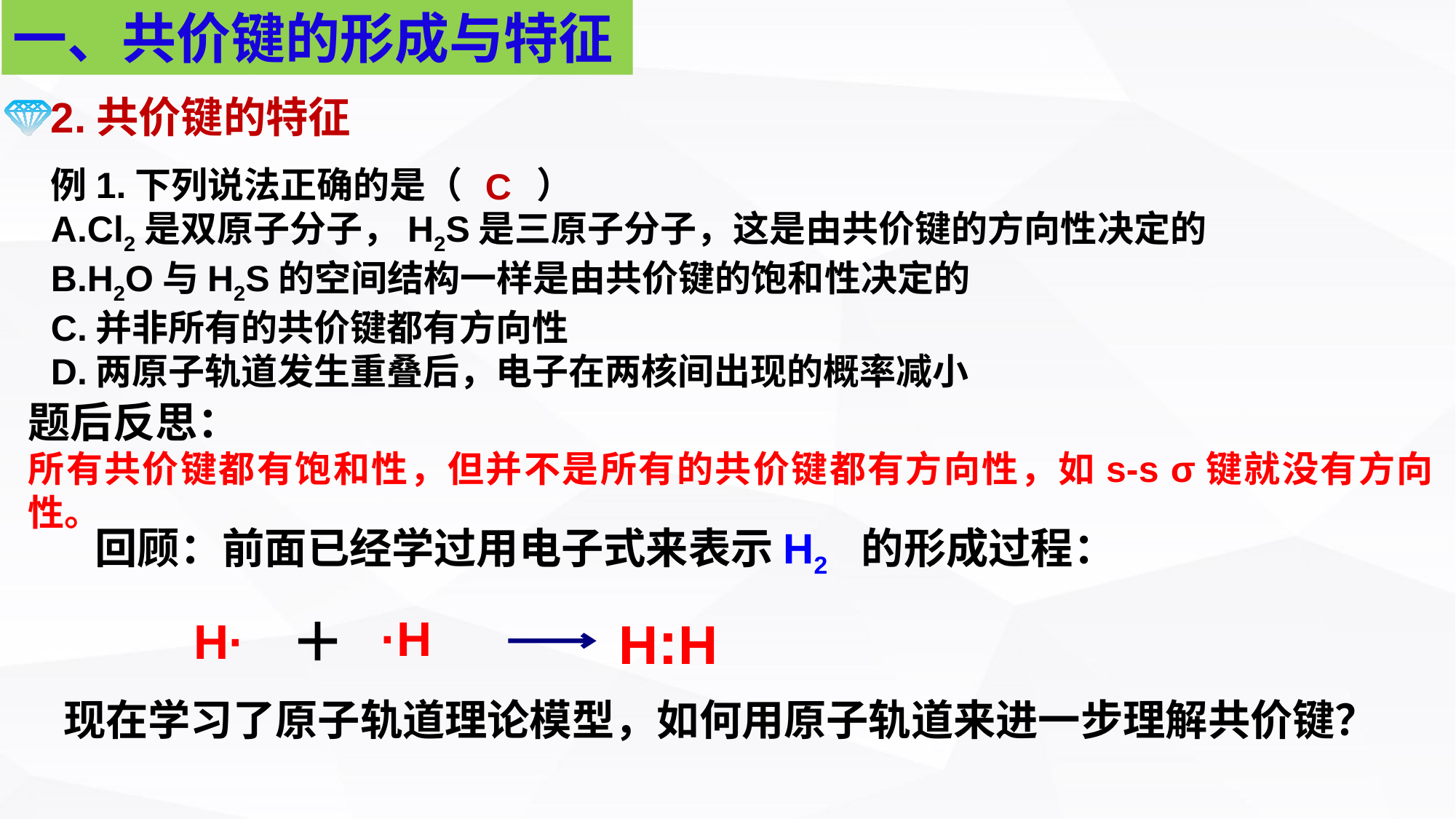

一、共价键的形成与特征
2.共价键的特征

例1.下列说法正确的是（         ）
A.Cl2是双原子分子，H2S是三原子分子，这是由共价键的方向性决定的
B.H2O与H2S的空间结构一样是由共价键的饱和性决定的
C.并非所有的共价键都有方向性
D.两原子轨道发生重叠后，电子在两核间出现的概率减小
C
题后反思：
所有共价键都有饱和性，但并不是所有的共价键都有方向性，如s-s σ键就没有方向性。
回顾：前面已经学过用电子式来表示H2  的形成过程：
H:H
＋
·H
H·

现在学习了原子轨道理论模型，如何用原子轨道来进一步理解共价键？